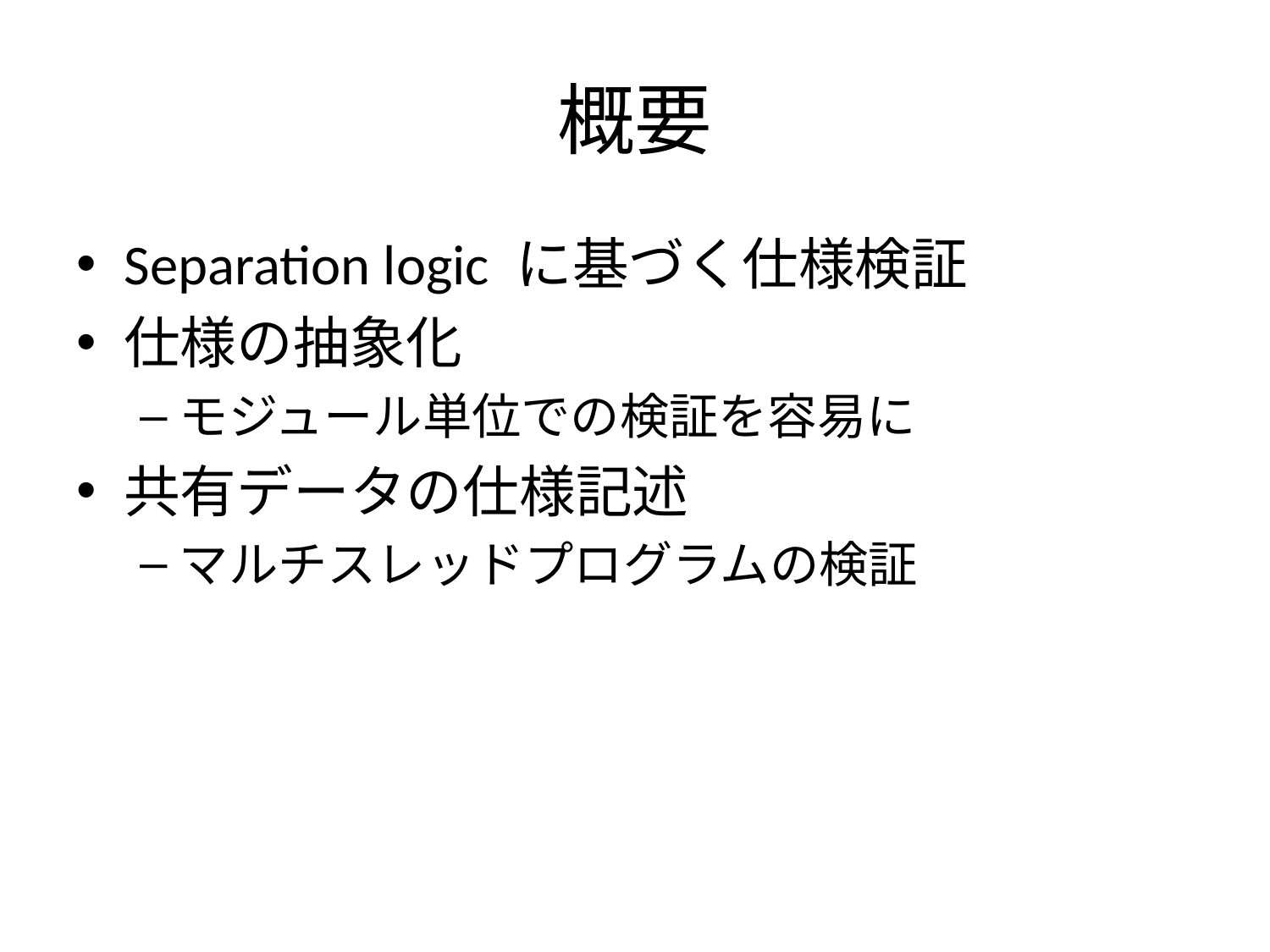

# 概要
Separation logic に基づく仕様検証
仕様の抽象化
モジュール単位での検証を容易に
共有データの仕様記述
マルチスレッドプログラムの検証